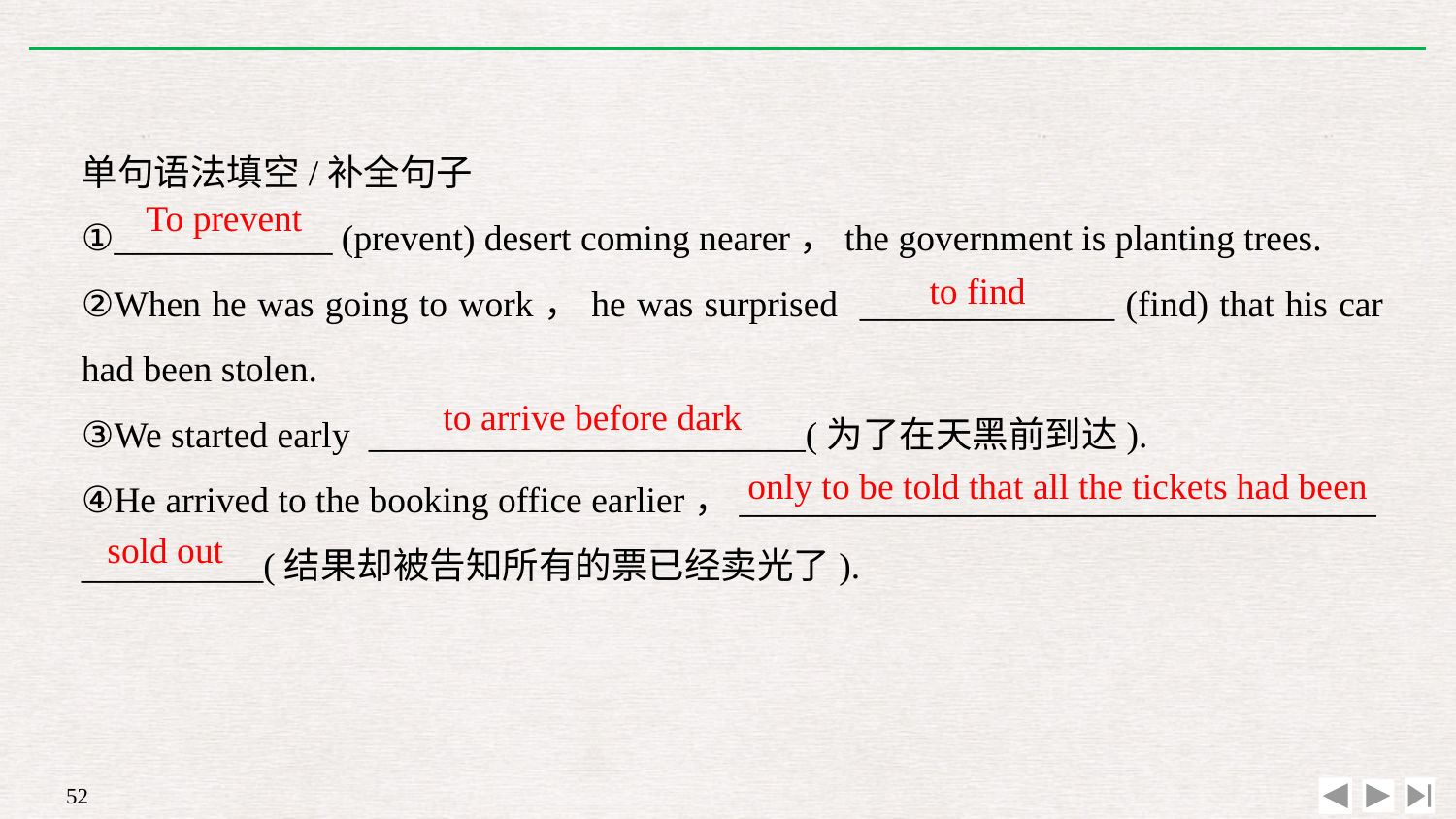

单句语法填空/补全句子
①____________ (prevent) desert coming nearer，the government is planting trees.
②When he was going to work，he was surprised  ______________ (find) that his car had been stolen.
③We started early  ________________________(为了在天黑前到达).
④He arrived to the booking office earlier，___________________________________
__________(结果却被告知所有的票已经卖光了).
To prevent
to find
to arrive before dark
only to be told that all the tickets had been
sold out